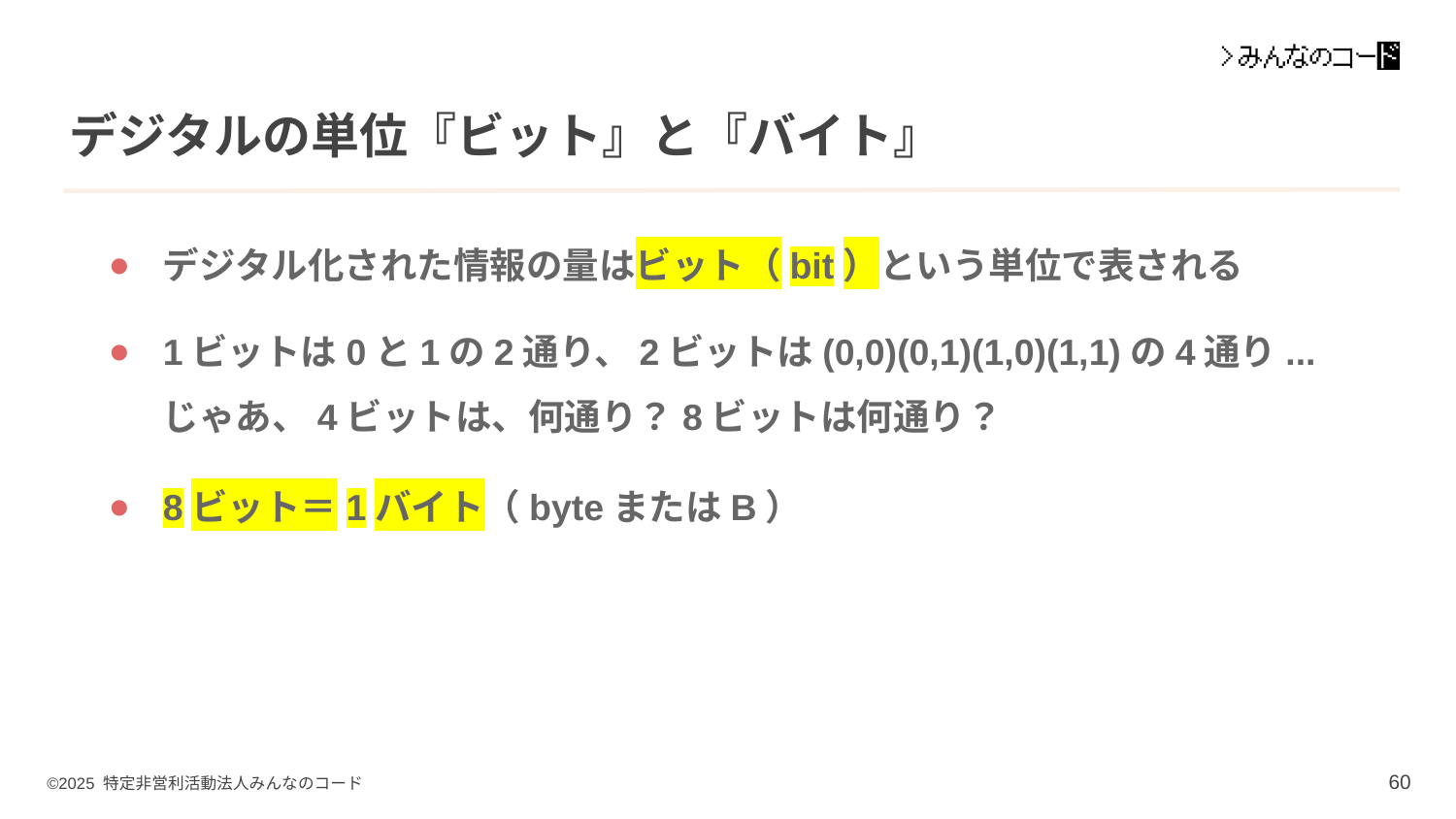

# デジタルの単位『ビット』と『バイト』
デジタル化された情報の量はビット（bit）という単位で表される
1ビットは0と1の2通り、2ビットは(0,0)(0,1)(1,0)(1,1)の4通り...
じゃあ、4ビットは、何通り？8ビットは何通り？
8ビット＝1バイト（byteまたはB）